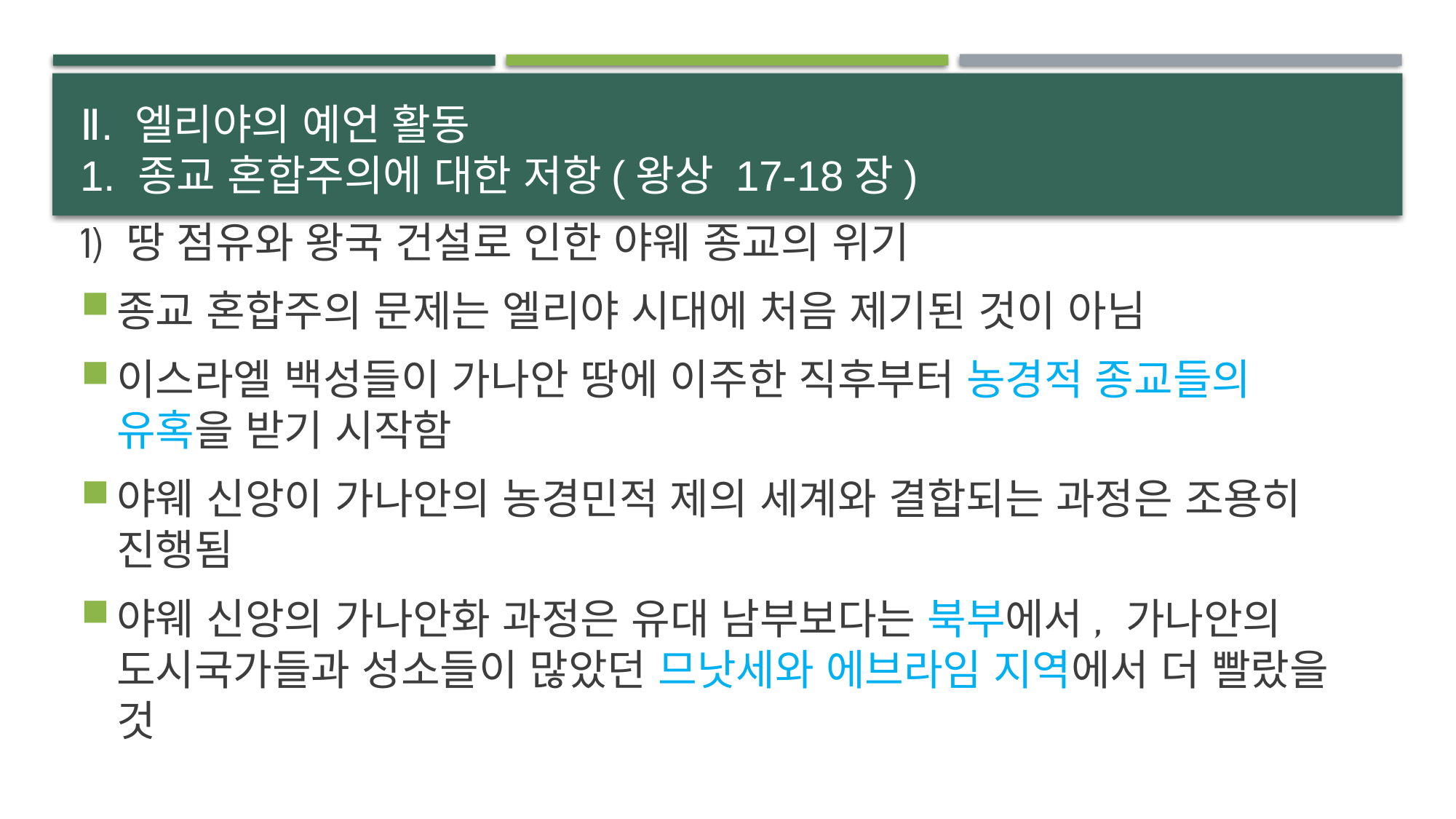

# Ⅱ. 엘리야의 예언 활동 1. 종교 혼합주의에 대한 저항(왕상 17-18장)
1) 땅 점유와 왕국 건설로 인한 야웨 종교의 위기
종교 혼합주의 문제는 엘리야 시대에 처음 제기된 것이 아님
이스라엘 백성들이 가나안 땅에 이주한 직후부터 농경적 종교들의 유혹을 받기 시작함
야웨 신앙이 가나안의 농경민적 제의 세계와 결합되는 과정은 조용히 진행됨
야웨 신앙의 가나안화 과정은 유대 남부보다는 북부에서, 가나안의 도시국가들과 성소들이 많았던 므낫세와 에브라임 지역에서 더 빨랐을 것